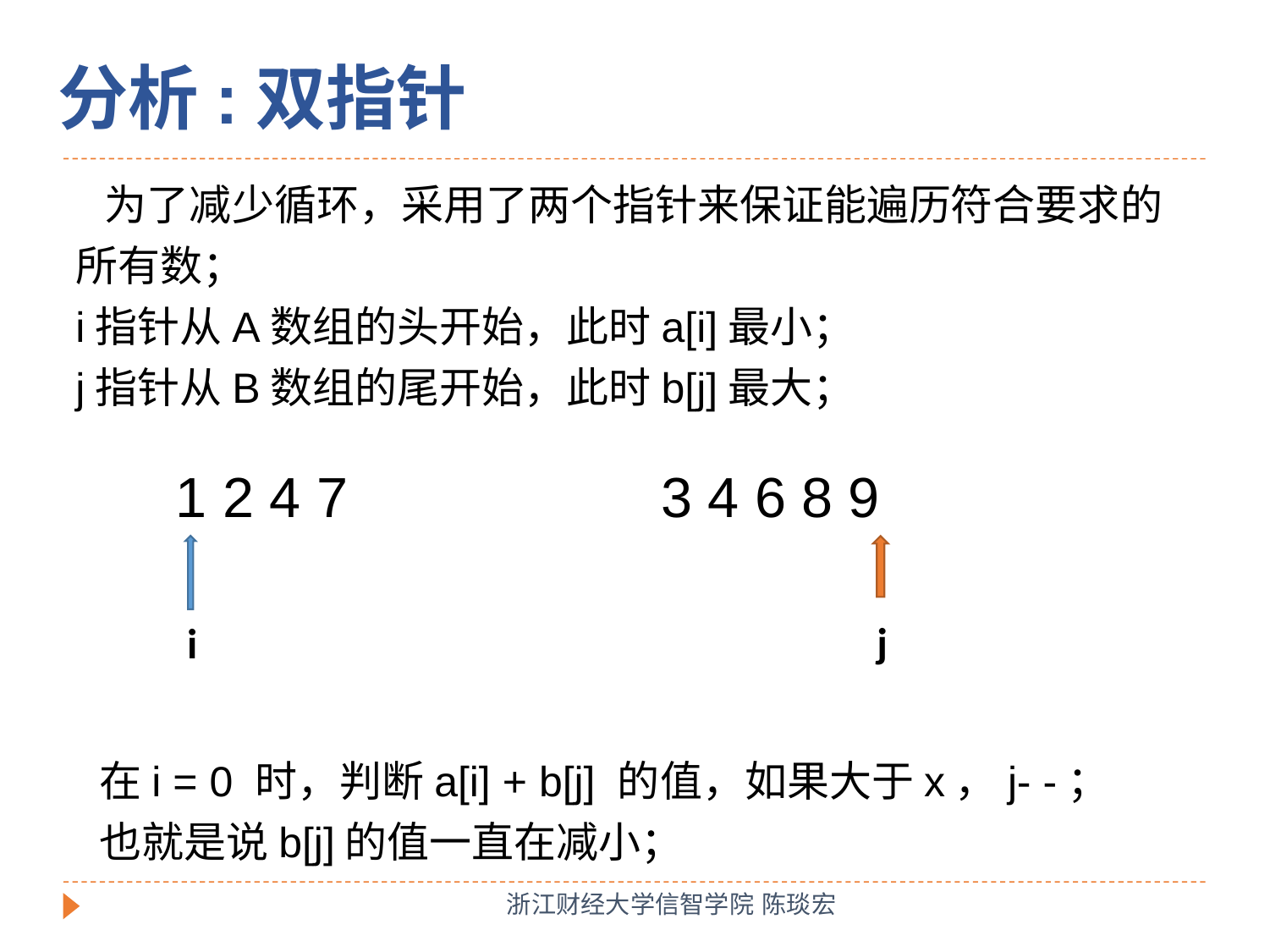

分析:双指针
  为了减少循环，采用了两个指针来保证能遍历符合要求的所有数；
i指针从A数组的头开始，此时a[i]最小；
j指针从B数组的尾开始，此时b[j]最大；
1 2 4 7
3 4 6 8 9

 i

 j
在i = 0 时，判断a[i] + b[j] 的值，如果大于x，j- -；
也就是说b[j]的值一直在减小；
浙江财经大学信智学院 陈琰宏
16